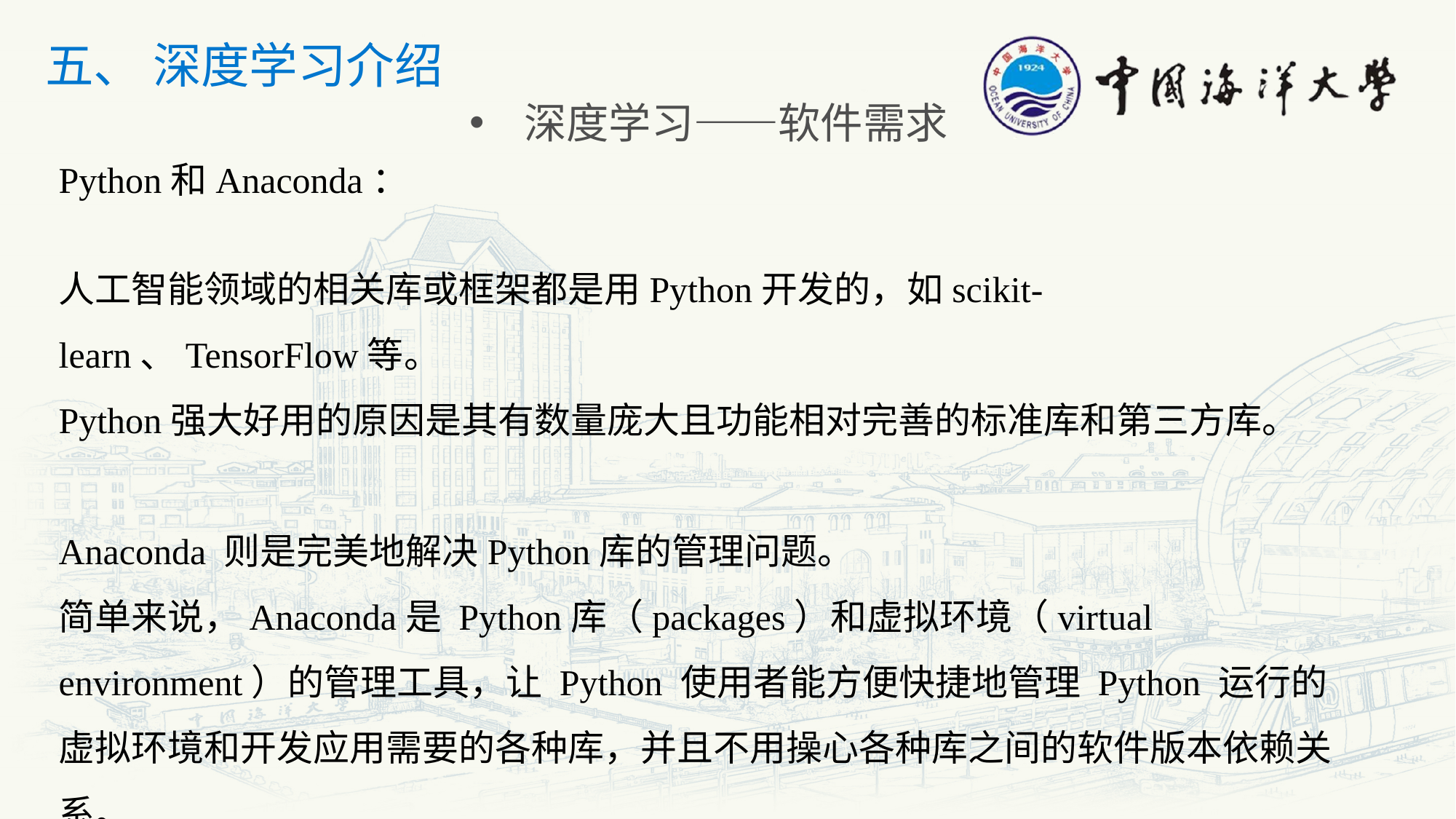

五、 深度学习介绍
深度学习——软件需求
Python和Anaconda：

人工智能领域的相关库或框架都是用Python开发的，如scikit-learn、TensorFlow等。
Python强大好用的原因是其有数量庞大且功能相对完善的标准库和第三方库。

Anaconda 则是完美地解决Python库的管理问题。
简单来说，Anaconda是 Python库（packages）和虚拟环境（virtual environment）的管理工具，让 Python 使用者能方便快捷地管理 Python 运行的虚拟环境和开发应用需要的各种库，并且不用操心各种库之间的软件版本依赖关系。